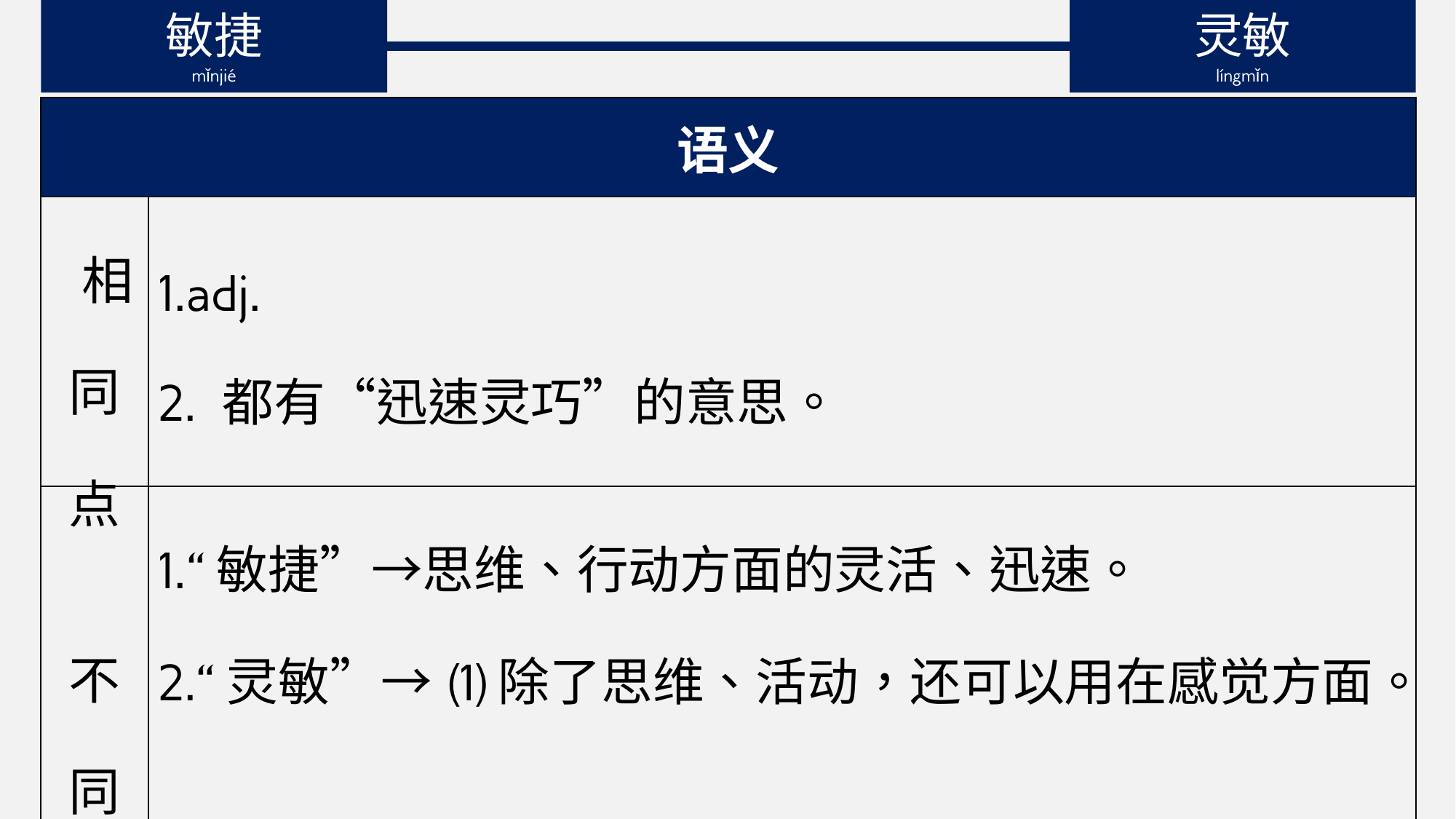

敏捷
mǐnjié

灵敏
língmǐn

| 语义 |  |
| --- | --- |
| 相同点 | 1.adj. 2. 都有“迅速灵巧”的意思。 |
| 不同点 | 1.“敏捷”→思维、行动方面的灵活、迅速。 2.“灵敏”→(1)除了思维、活动，还可以用在感觉方面。 (2)还可指对微弱的刺激(irritant)、信号、先 兆(omen)等能迅速做出反应。 |